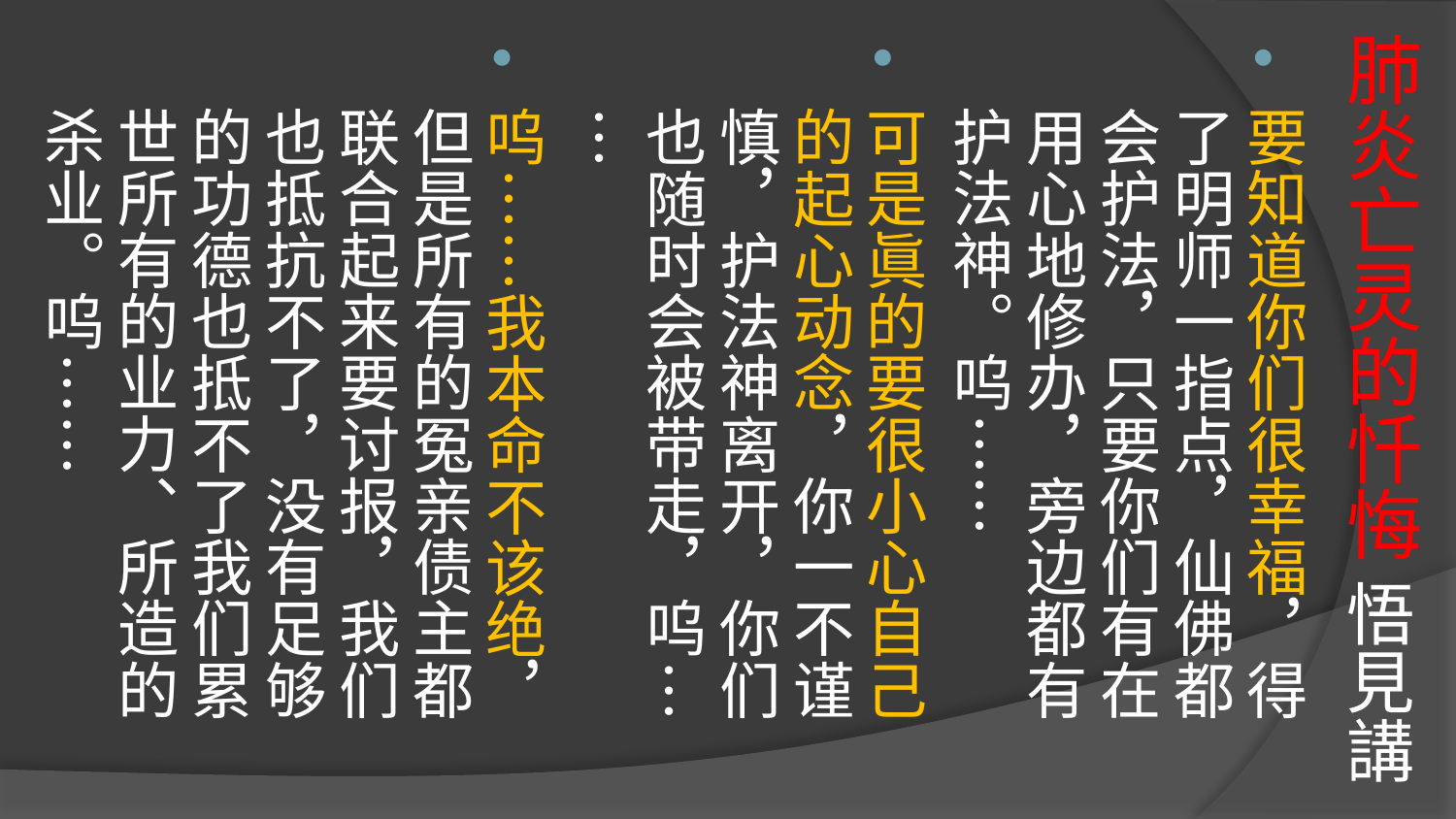

# 肺炎亡灵的忏悔 悟見講
要知道你们很幸福，得了明师一指点，仙佛都会护法，只要你们有在用心地修办，旁边都有护法神。呜……
可是眞的要很小心自己的起心动念，你一不谨慎，护法神离开，你们也随时会被带走，呜……
呜……我本命不该绝，但是所有的冤亲债主都联合起来要讨报，我们也抵抗不了，没有足够的功德也抵不了我们累世所有的业力、所造的杀业。呜……